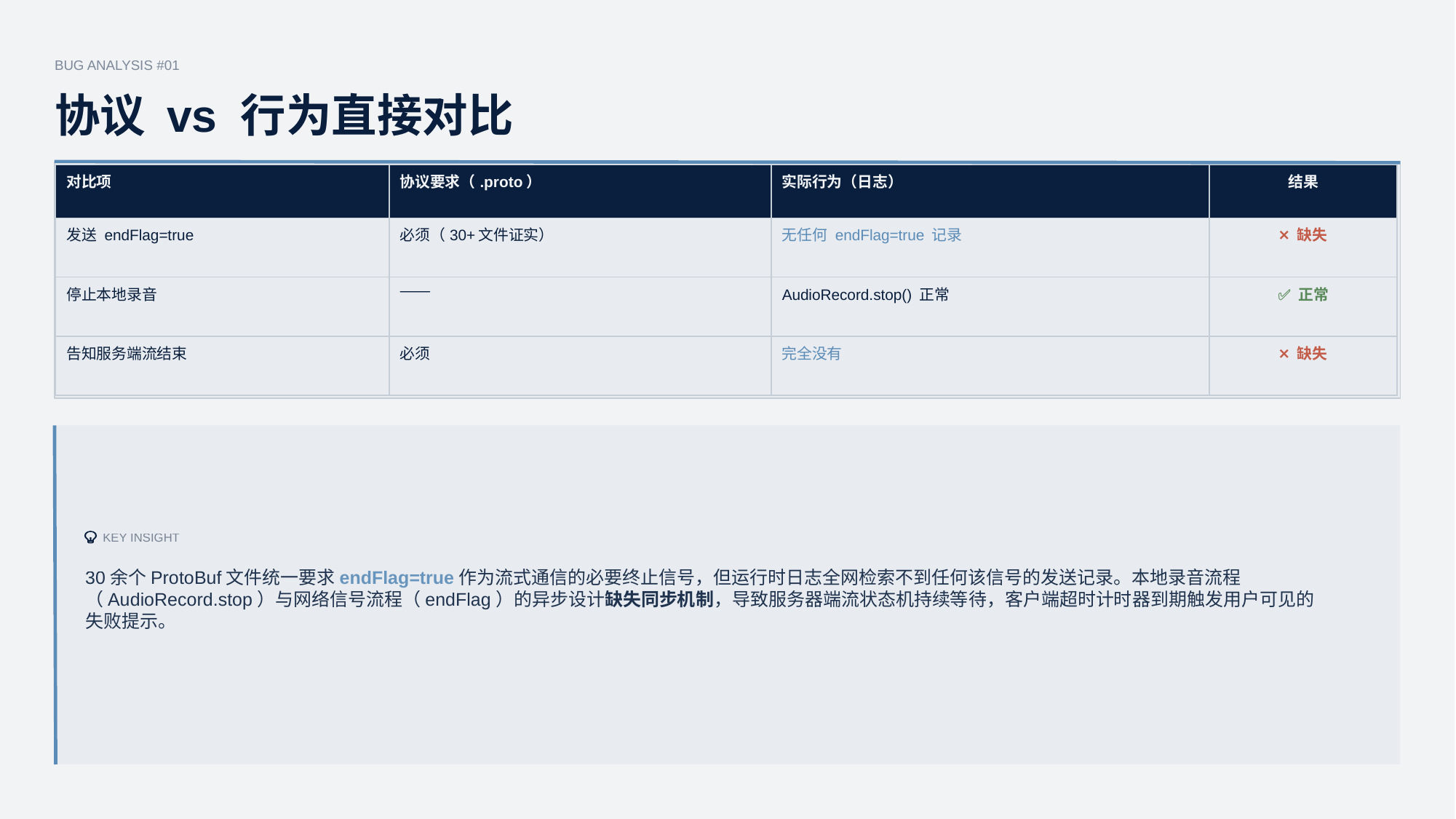

BUG ANALYSIS #01
协议 vs 行为直接对比

| 对比项 | 协议要求（.proto） | 实际行为（日志） | 结果 |
| --- | --- | --- | --- |
| 发送 endFlag=true | 必须（30+文件证实） | 无任何 endFlag=true 记录 | ❌ 缺失 |
| 停止本地录音 | —— | AudioRecord.stop() 正常 | ✅ 正常 |
| 告知服务端流结束 | 必须 | 完全没有 | ❌ 缺失 |

KEY INSIGHT

30余个ProtoBuf文件统一要求endFlag=true作为流式通信的必要终止信号，但运行时日志全网检索不到任何该信号的发送记录。本地录音流程
（AudioRecord.stop）与网络信号流程（endFlag）的异步设计缺失同步机制，导致服务器端流状态机持续等待，客户端超时计时器到期触发用户可见的
失败提示。